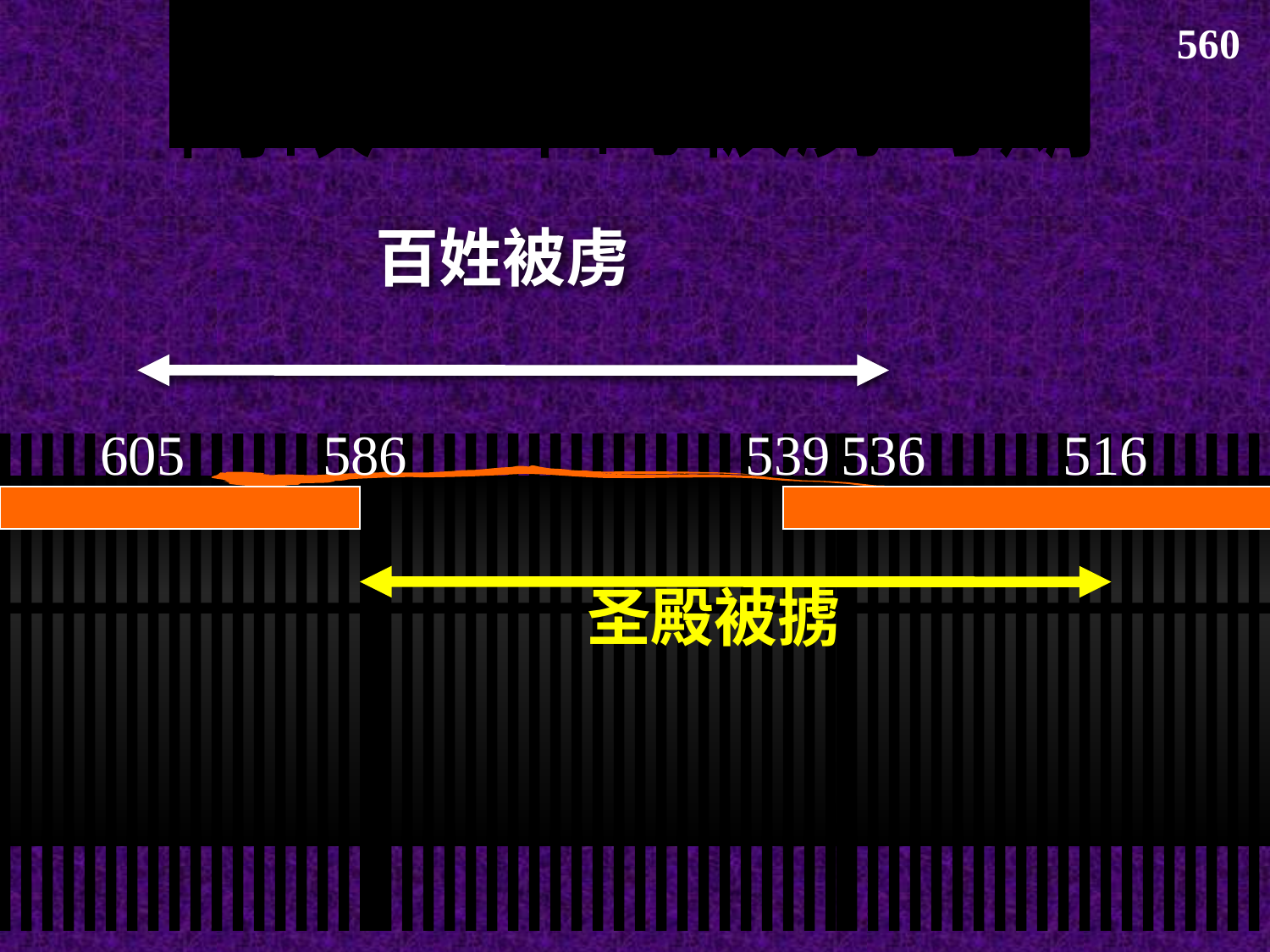

# Two 70-Year Exiles
560
两段70年的被虏时期
百姓被虏

605
586
539
536
516

圣殿被掳